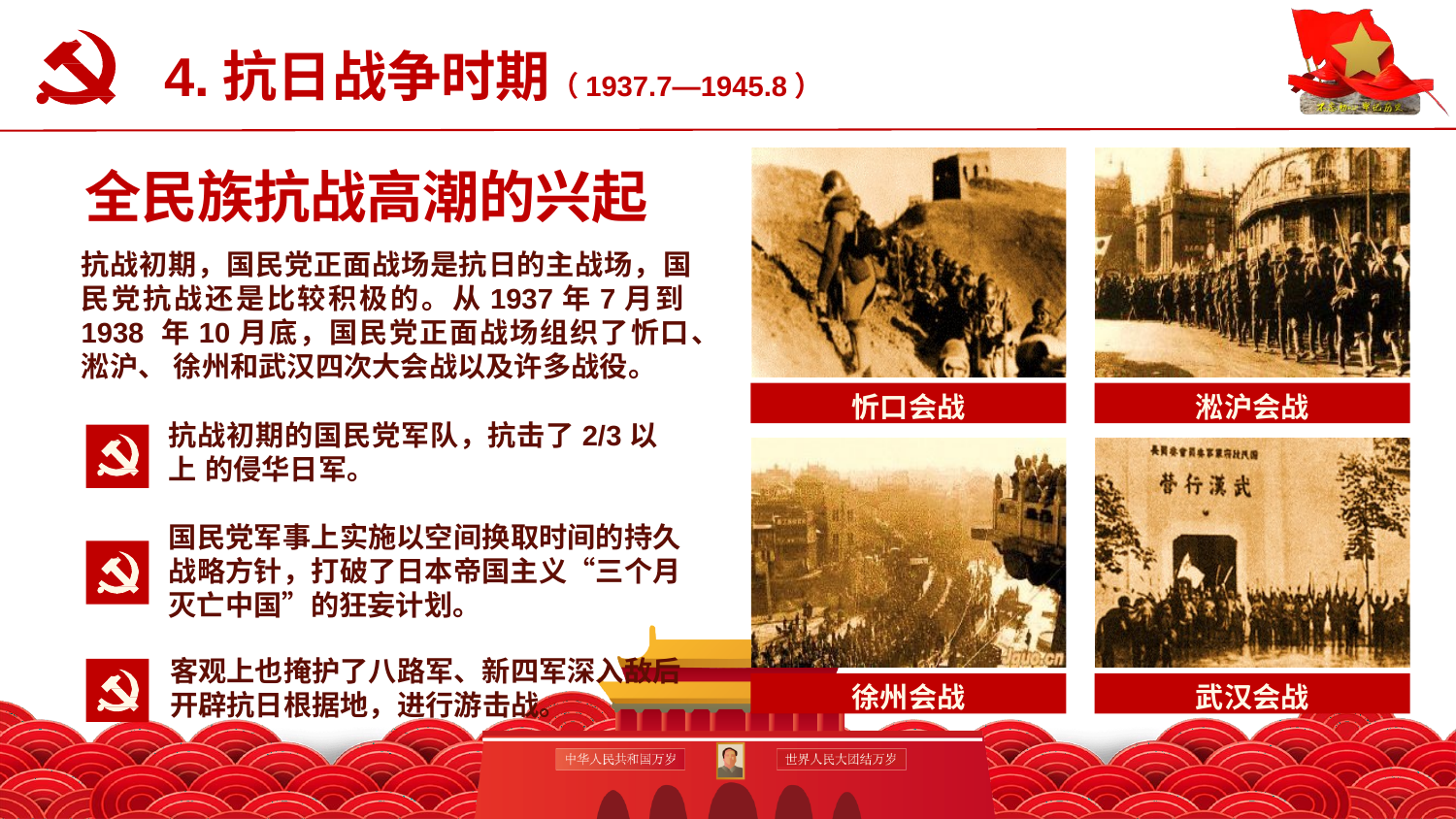

# 4.抗日战争时期（1937.7—1945.8）
认真学习党史新中国史
全民族抗战高潮的兴起
抗战初期，国民党正面战场是抗日的主战场，国 民党抗战还是比较积极的。从1937年7月到1938 年10月底，国民党正面战场组织了忻口、淞沪、 徐州和武汉四次大会战以及许多战役。

忻口会战
淞沪会战
抗战初期的国民党军队，抗击了2/3以上 的侵华日军。

国民党军事上实施以空间换取时间的持久 战略方针，打破了日本帝国主义“三个月 灭亡中国”的狂妄计划。
客观上也掩护了八路军、新四军深入敌后 开辟抗日根据地，进行游击战。

徐州会战
武汉会战